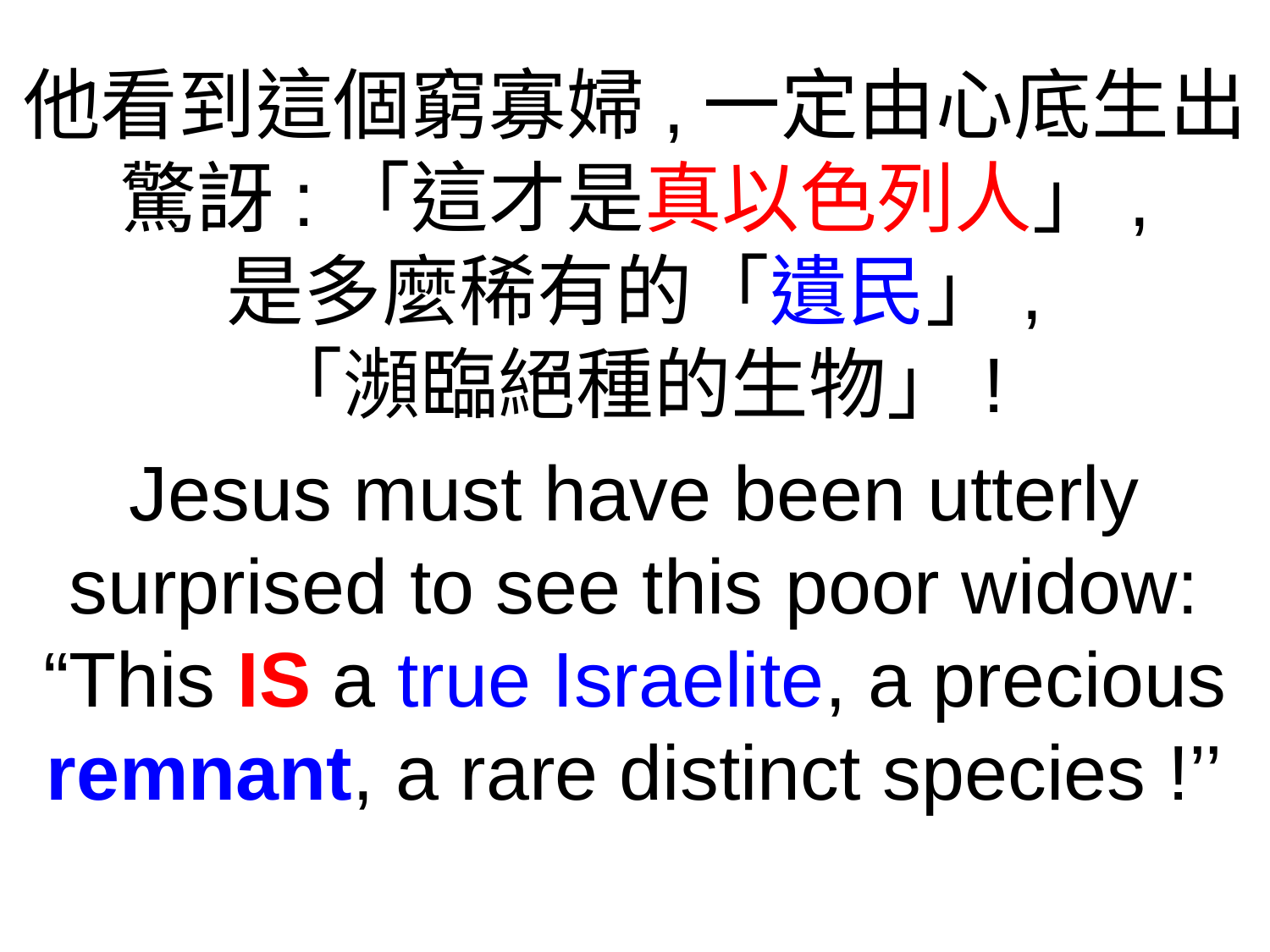

他看到這個窮寡婦,一定由心底生出驚訝:「這才是真以色列人」,
是多麼稀有的「遺民」,
「瀕臨絕種的生物」!
Jesus must have been utterly surprised to see this poor widow: “This IS a true Israelite, a precious remnant, a rare distinct species !’’